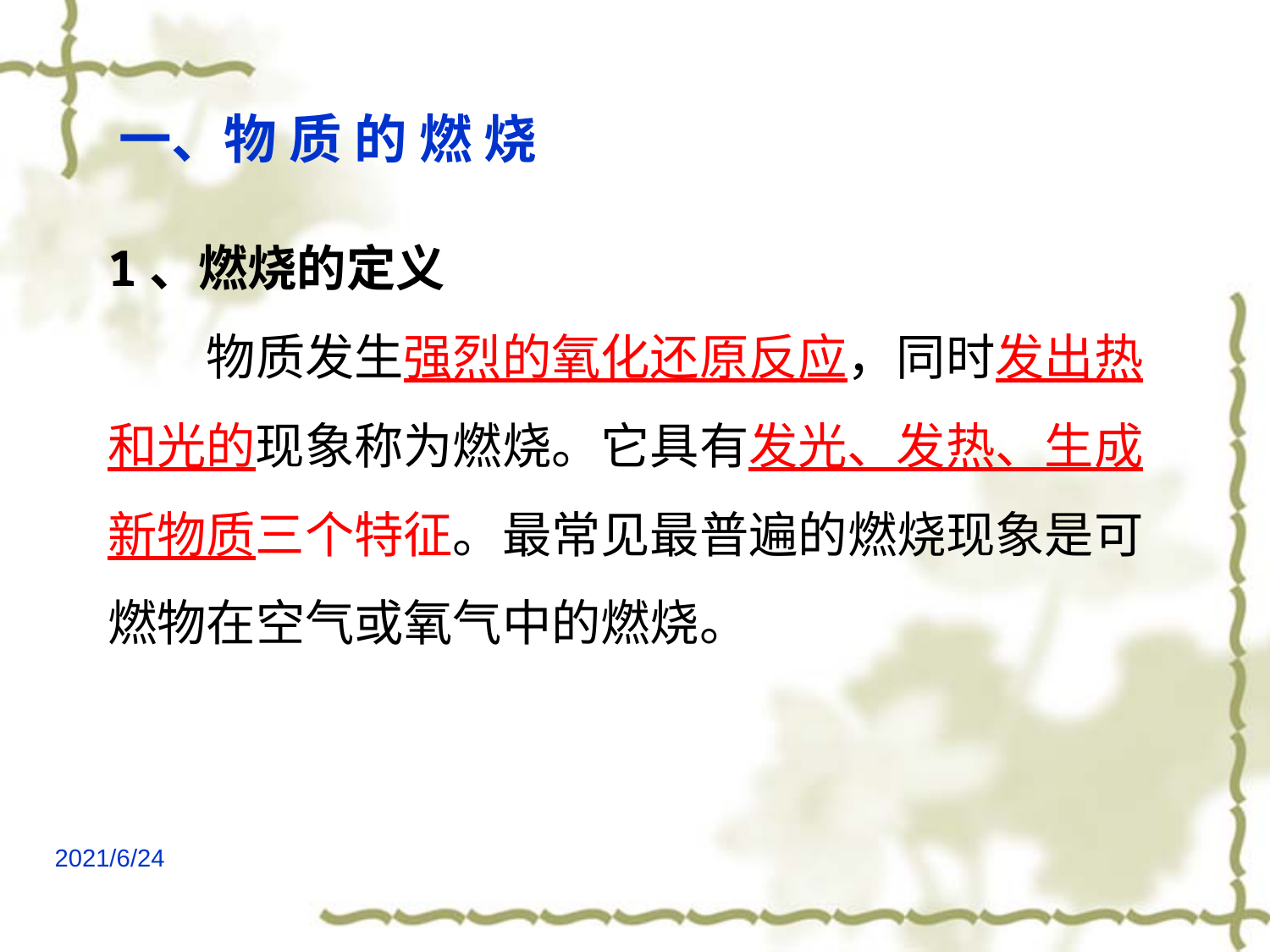

# 一、物 质 的 燃 烧
1、燃烧的定义
　　物质发生强烈的氧化还原反应，同时发出热和光的现象称为燃烧。它具有发光、发热、生成新物质三个特征。最常见最普遍的燃烧现象是可燃物在空气或氧气中的燃烧。
2021/6/24